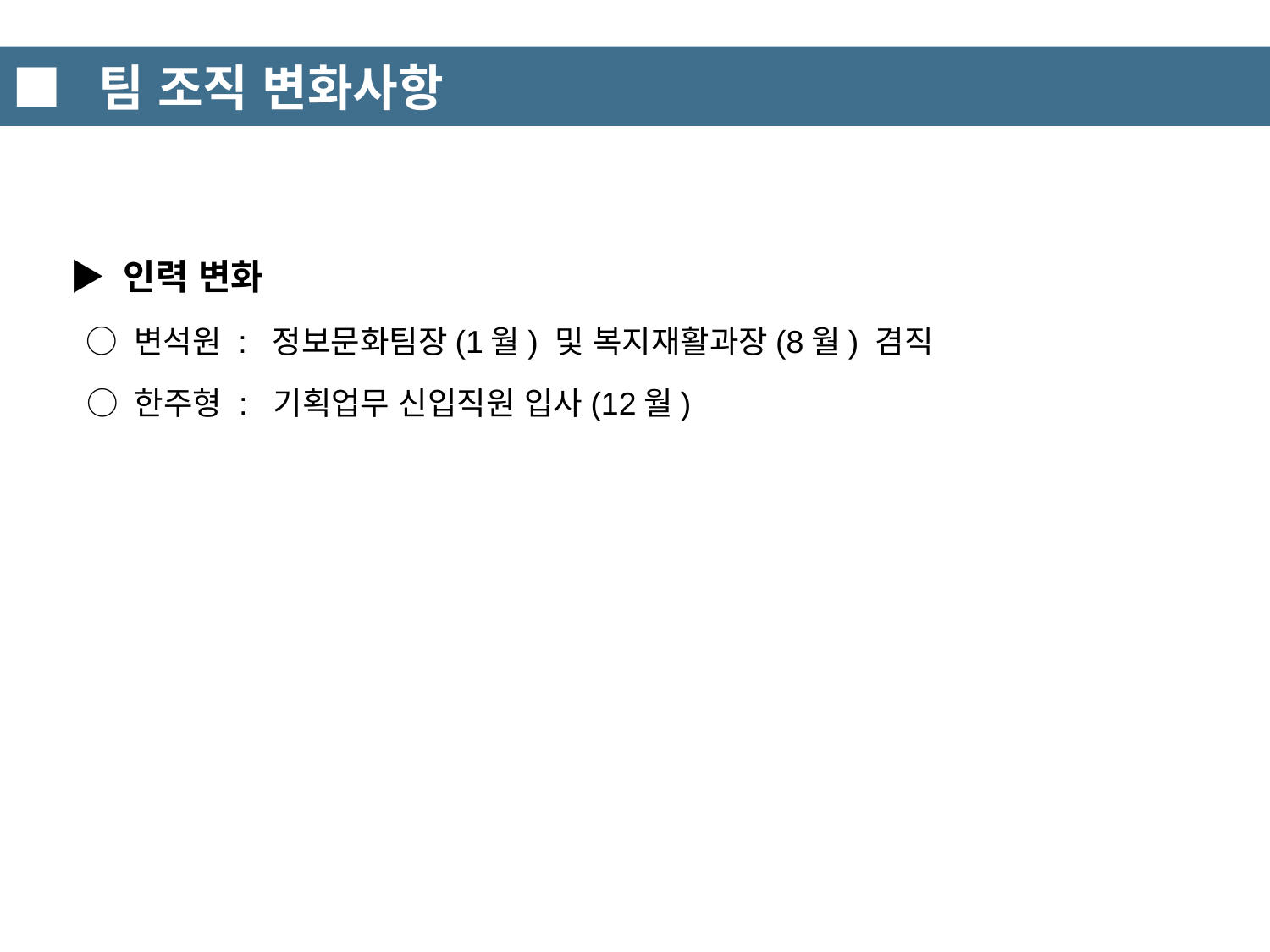

■  팀 조직 변화사항

       ▶ 인력 변화
          ○ 변석원 :  정보문화팀장(1월) 및 복지재활과장(8월) 겸직
         ○ 한주형 :  기획업무 신입직원 입사(12월)